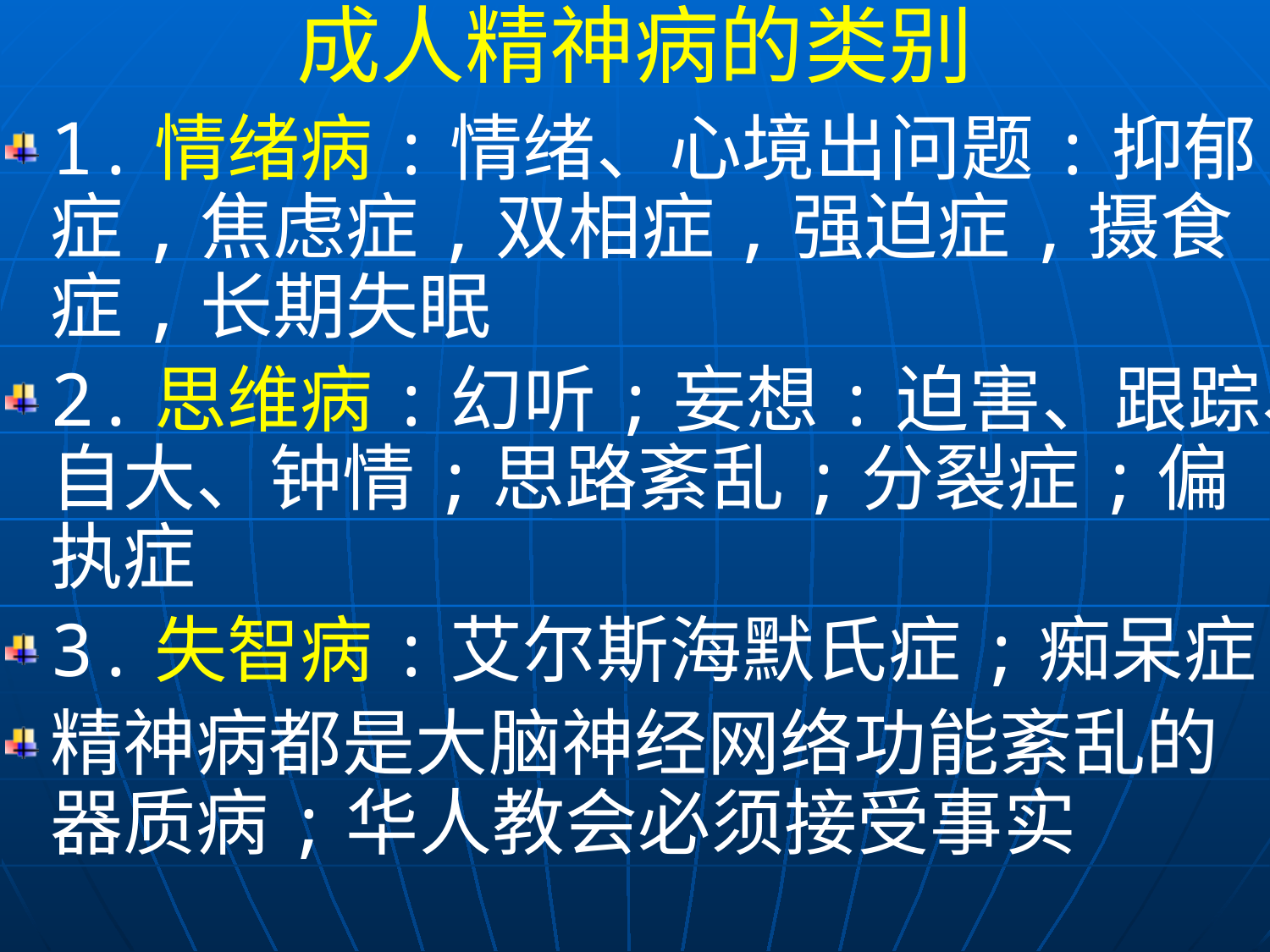

成人精神病的类别
1.情绪病:情绪、心境出问题:抑郁症,焦虑症,双相症,强迫症,摄食症,长期失眠
2.思维病:幻听;妄想:迫害、跟踪、自大、钟情;思路紊乱;分裂症;偏执症
3.失智病:艾尔斯海默氏症;痴呆症
精神病都是大脑神经网络功能紊乱的器质病;华人教会必须接受事实